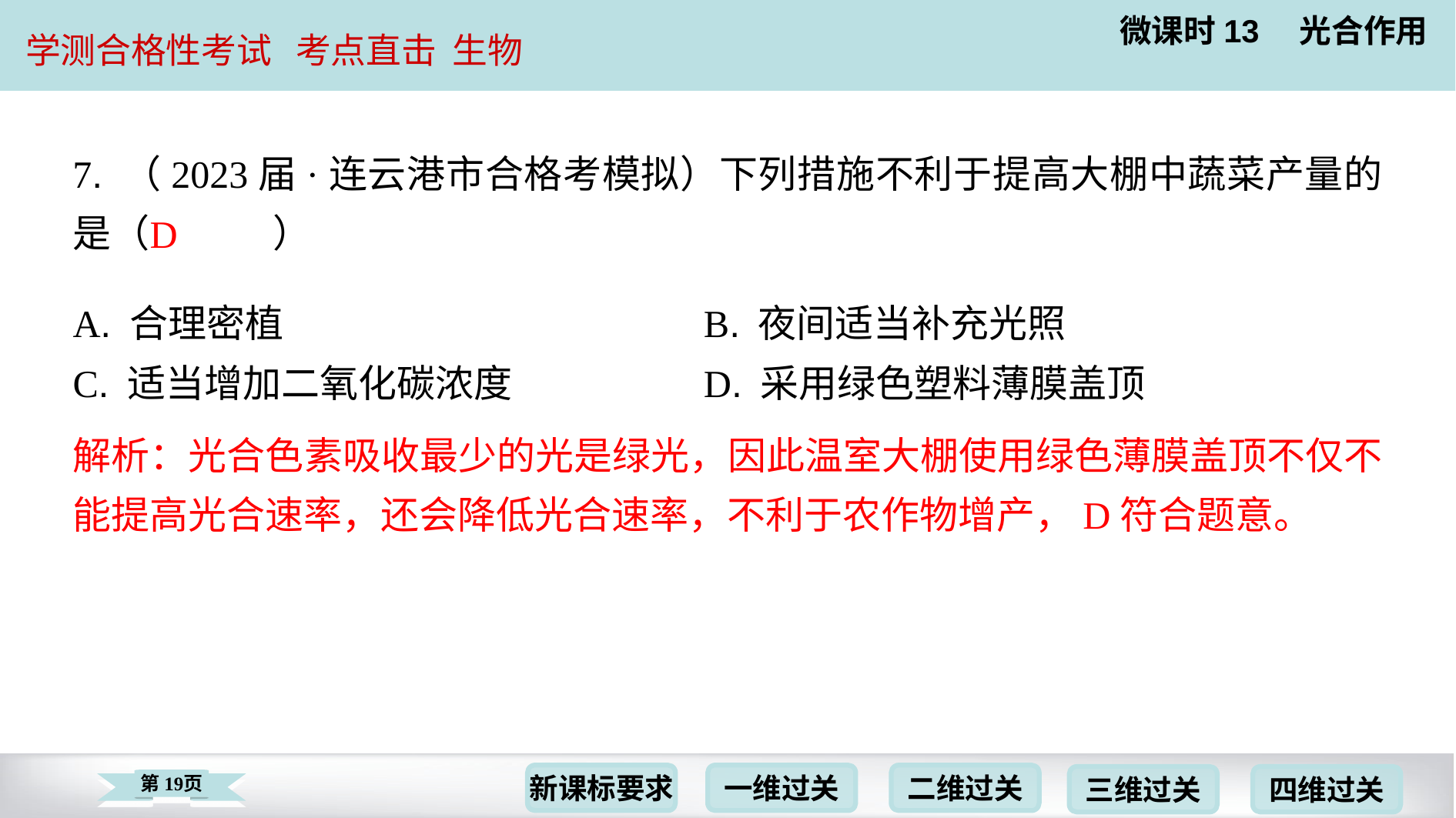

7. （2023届·连云港市合格考模拟）下列措施不利于提高大棚中蔬菜产量的是（　D　）
D
| A. 合理密植 | B. 夜间适当补充光照 |
| --- | --- |
| C. 适当增加二氧化碳浓度 | D. 采用绿色塑料薄膜盖顶 |
解析：光合色素吸收最少的光是绿光，因此温室大棚使用绿色薄膜盖顶不仅不能提高光合速率，还会降低光合速率，不利于农作物增产，D符合题意。